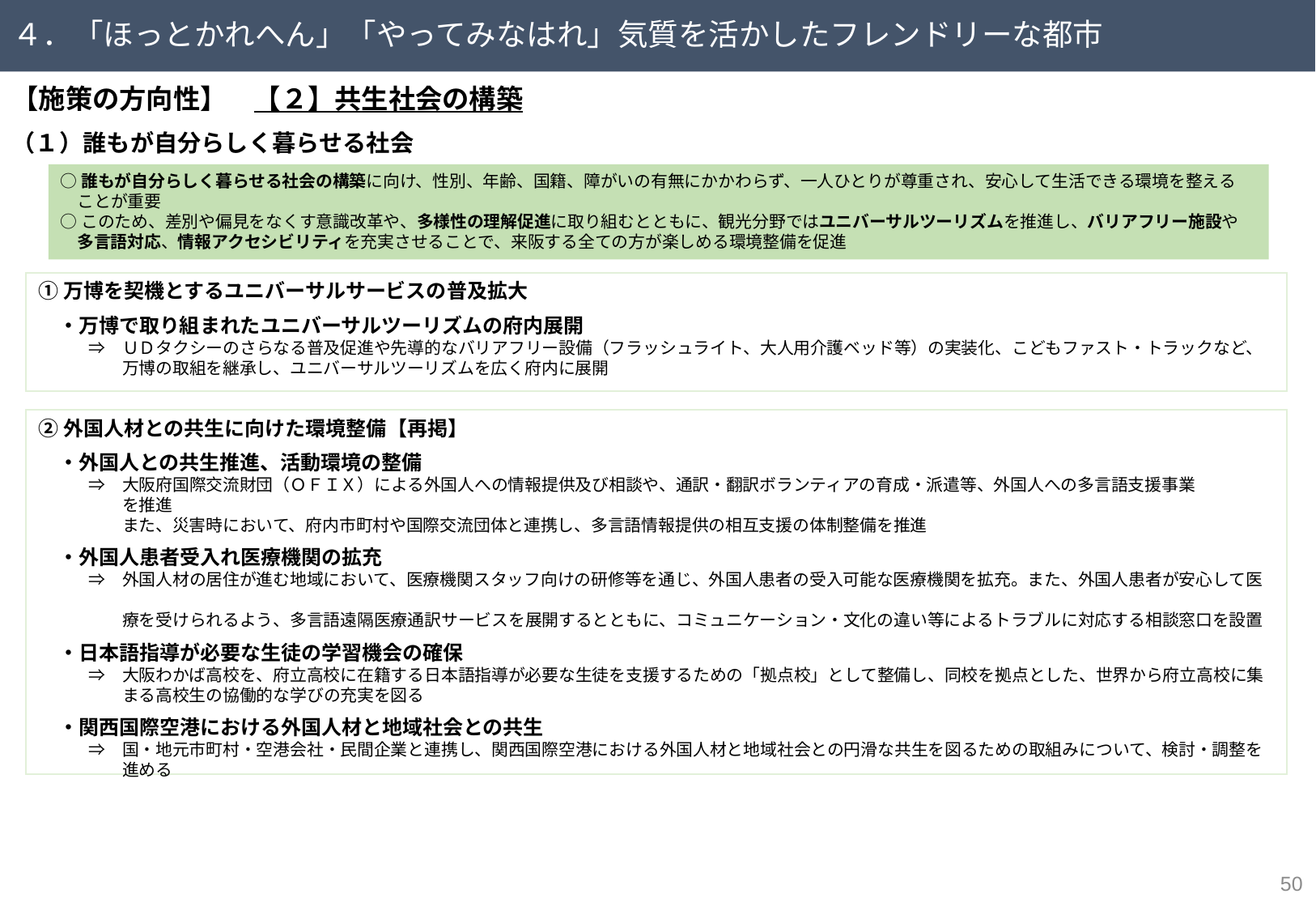

４．「ほっとかれへん」「やってみなはれ」気質を活かしたフレンドリーな都市
【施策の方向性】　【２】共生社会の構築
（１）誰もが自分らしく暮らせる社会
○誰もが自分らしく暮らせる社会の構築に向け、性別、年齢、国籍、障がいの有無にかかわらず、一人ひとりが尊重され、安心して生活できる環境を整える
　ことが重要
○このため、差別や偏見をなくす意識改革や、多様性の理解促進に取り組むとともに、観光分野ではユニバーサルツーリズムを推進し、バリアフリー施設や
　多言語対応、情報アクセシビリティを充実させることで、来阪する全ての方が楽しめる環境整備を促進
①万博を契機とするユニバーサルサービスの普及拡大
　・万博で取り組まれたユニバーサルツーリズムの府内展開
　　　⇒　ＵＤタクシーのさらなる普及促進や先導的なバリアフリー設備（フラッシュライト、大人用介護ベッド等）の実装化、こどもファスト・トラックなど、
　　　　　万博の取組を継承し、ユニバーサルツーリズムを広く府内に展開
②外国人材との共生に向けた環境整備【再掲】
　・外国人との共生推進、活動環境の整備
　　　⇒　大阪府国際交流財団（ＯＦＩＸ）による外国人への情報提供及び相談や、通訳・翻訳ボランティアの育成・派遣等、外国人への多言語支援事業
　　　　　を推進
　　　　　また、災害時において、府内市町村や国際交流団体と連携し、多言語情報提供の相互支援の体制整備を推進
　・外国人患者受入れ医療機関の拡充
　　　⇒　外国人材の居住が進む地域において、医療機関スタッフ向けの研修等を通じ、外国人患者の受入可能な医療機関を拡充。また、外国人患者が安心して医
　　　　　療を受けられるよう、多言語遠隔医療通訳サービスを展開するとともに、コミュニケーション・文化の違い等によるトラブルに対応する相談窓口を設置
　・日本語指導が必要な生徒の学習機会の確保
　　　⇒　大阪わかば高校を、府立高校に在籍する日本語指導が必要な生徒を支援するための「拠点校」として整備し、同校を拠点とした、世界から府立高校に集
　　　　　まる高校生の協働的な学びの充実を図る
　・関西国際空港における外国人材と地域社会との共生
　　　⇒　国・地元市町村・空港会社・民間企業と連携し、関西国際空港における外国人材と地域社会との円滑な共生を図るための取組みについて、検討・調整を
　　　　　進める

50